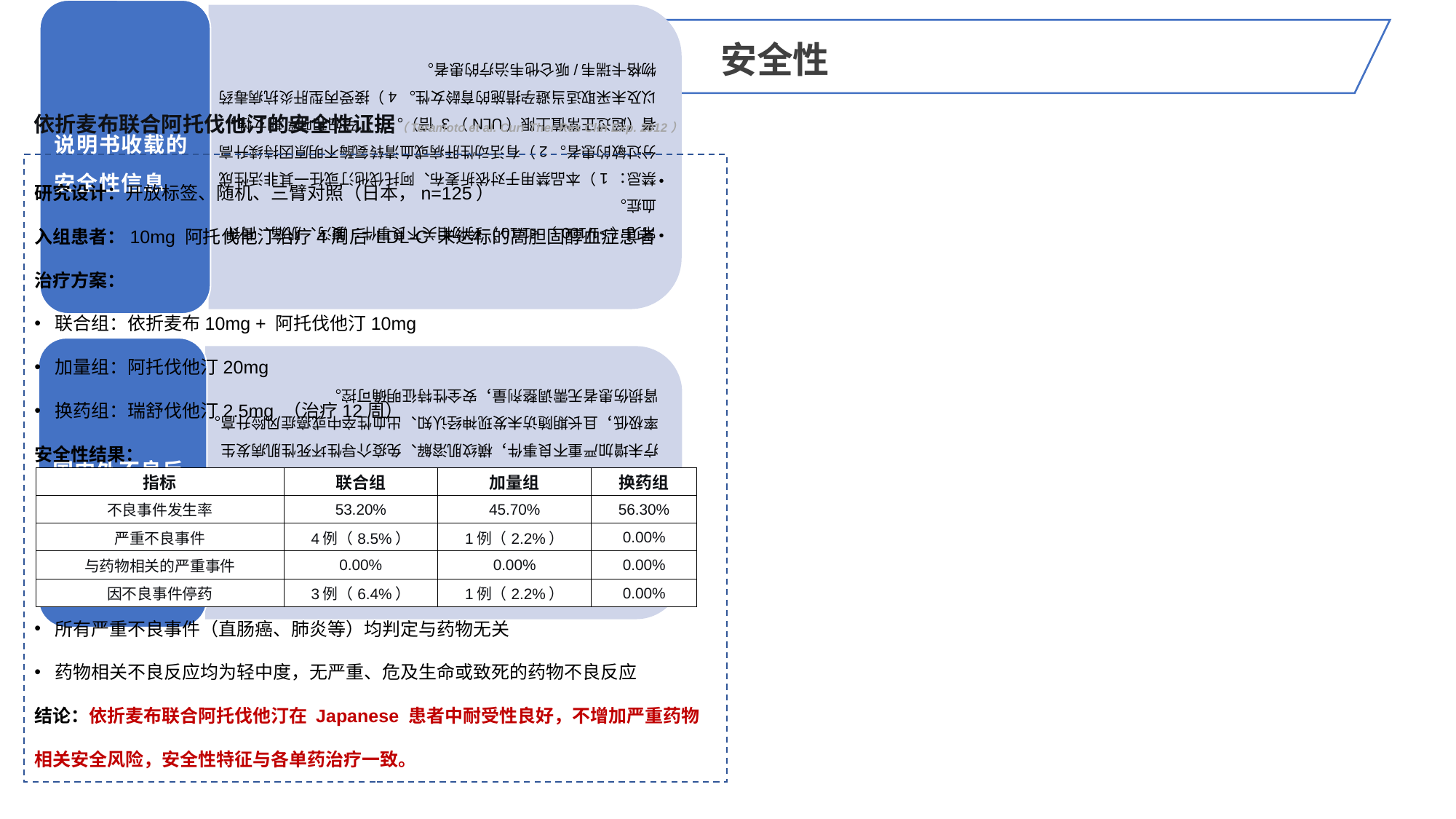

02

安全性
依折麦布联合阿托伐他汀的安全性证据（Teramoto et al. Curr Ther Res Clin Exp. 2012）
常见（>1/100，<1/10）药物相关不良事件：腹泻、肌痛、高钾血症。
禁忌：1）本品禁用于对依折麦布、阿托伐他汀或任一其非活性成分过敏的患者。2）有活动性肝病或血清转氨酶不明原因持续升高者（超过正常值上限（ULN）3 倍）。3）孕妇和哺乳期女性，以及未采取适当避孕措施的育龄女性。4）接受丙型肝炎抗病毒药物格卡瑞韦/哌仑他韦治疗的患者。
说明书收载的安全性信息
依折麦布阿托伐他汀钙片（Ⅰ）总体安全性良好。常见不良反应为轻度肝酶升高（ALT/AST≤5%）、胃肠道不适（腹痛、恶心≤3%）及肌肉骨骼疼痛（≤4%），多呈轻中度、可逆。IMPROVE-IT等大规模RCT及亚洲人群Ⅲ期研究证实，联合治疗未增加严重不良事件，横纹肌溶解、免疫介导性坏死性肌病发生率极低，且长期随访未发现神经认知、出血性卒中或癌症风险升高。肾损伤患者无需调整剂量，安全性特征明确可控。
国内外不良反应发生情况
研究设计：开放标签、随机、三臂对照（日本，n=125）
入组患者：10mg 阿托伐他汀治疗4周后 LDL-C 未达标的高胆固醇血症患者
治疗方案：
联合组：依折麦布10mg + 阿托伐他汀10mg
加量组：阿托伐他汀20mg
换药组：瑞舒伐他汀2.5mg （治疗12周）
安全性结果：

所有严重不良事件（直肠癌、肺炎等）均判定与药物无关
药物相关不良反应均为轻中度，无严重、危及生命或致死的药物不良反应
结论：依折麦布联合阿托伐他汀在 Japanese 患者中耐受性良好，不增加严重药物相关安全风险，安全性特征与各单药治疗一致。
| 指标 | 联合组 | 加量组 | 换药组 |
| --- | --- | --- | --- |
| 不良事件发生率 | 53.20% | 45.70% | 56.30% |
| 严重不良事件 | 4例（8.5%） | 1例（2.2%） | 0.00% |
| 与药物相关的严重事件 | 0.00% | 0.00% | 0.00% |
| 因不良事件停药 | 3例（6.4%） | 1例（2.2%） | 0.00% |